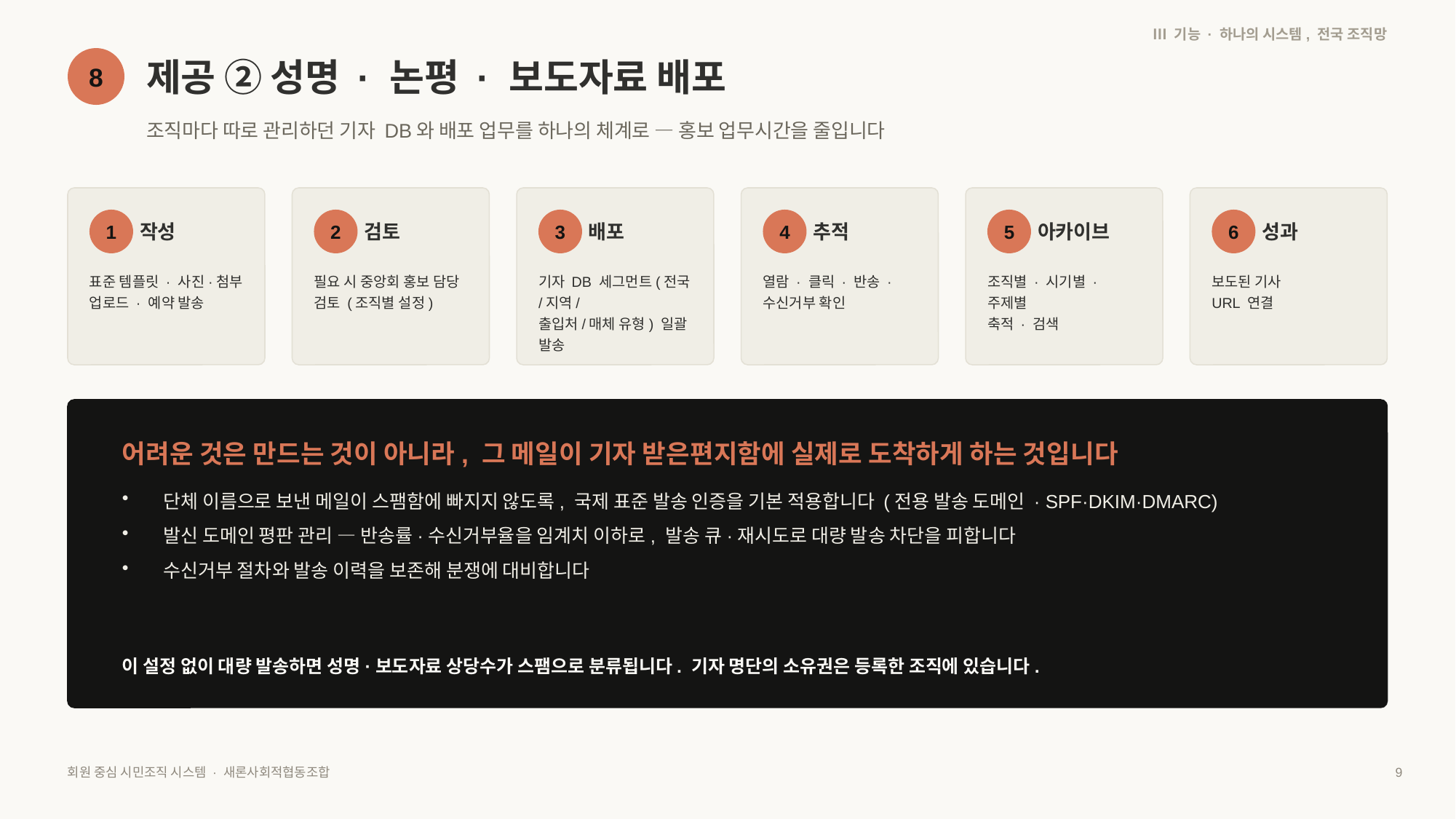

Ⅲ 기능 · 하나의 시스템, 전국 조직망
제공 ② 성명 · 논평 · 보도자료 배포

8
조직마다 따로 관리하던 기자 DB와 배포 업무를 하나의 체계로 — 홍보 업무시간을 줄입니다

1
작성

2
검토

3
배포

4
추적

5
아카이브

6
성과
표준 템플릿 · 사진·첨부
업로드 · 예약 발송
필요 시 중앙회 홍보 담당
검토 (조직별 설정)
기자 DB 세그먼트(전국/지역/
출입처/매체 유형) 일괄 발송
열람 · 클릭 · 반송 ·
수신거부 확인
조직별 · 시기별 · 주제별
축적 · 검색
보도된 기사
URL 연결

어려운 것은 만드는 것이 아니라, 그 메일이 기자 받은편지함에 실제로 도착하게 하는 것입니다
단체 이름으로 보낸 메일이 스팸함에 빠지지 않도록, 국제 표준 발송 인증을 기본 적용합니다 (전용 발송 도메인 · SPF·DKIM·DMARC)
발신 도메인 평판 관리 — 반송률·수신거부율을 임계치 이하로, 발송 큐·재시도로 대량 발송 차단을 피합니다
수신거부 절차와 발송 이력을 보존해 분쟁에 대비합니다
이 설정 없이 대량 발송하면 성명·보도자료 상당수가 스팸으로 분류됩니다. 기자 명단의 소유권은 등록한 조직에 있습니다.
회원 중심 시민조직 시스템 · 새론사회적협동조합
9